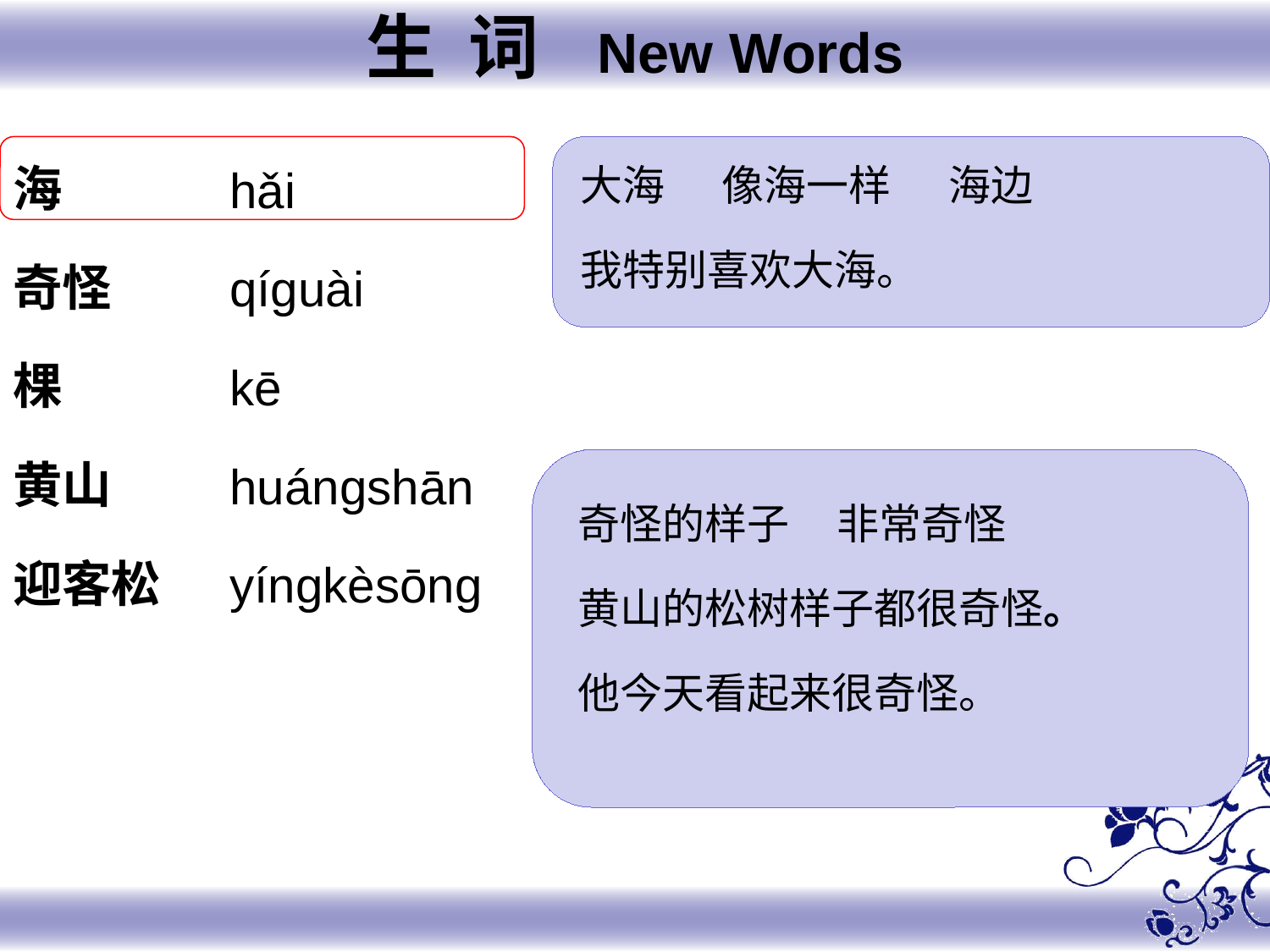

生  词   New Words
海
奇怪
棵
黄山
迎客松
hǎi
qíguài
kē
huángshān
yíngkèsōng
大海      像海一样      海边
我特别喜欢大海。

奇怪的样子     非常奇怪
黄山的松树样子都很奇怪。
他今天看起来很奇怪。